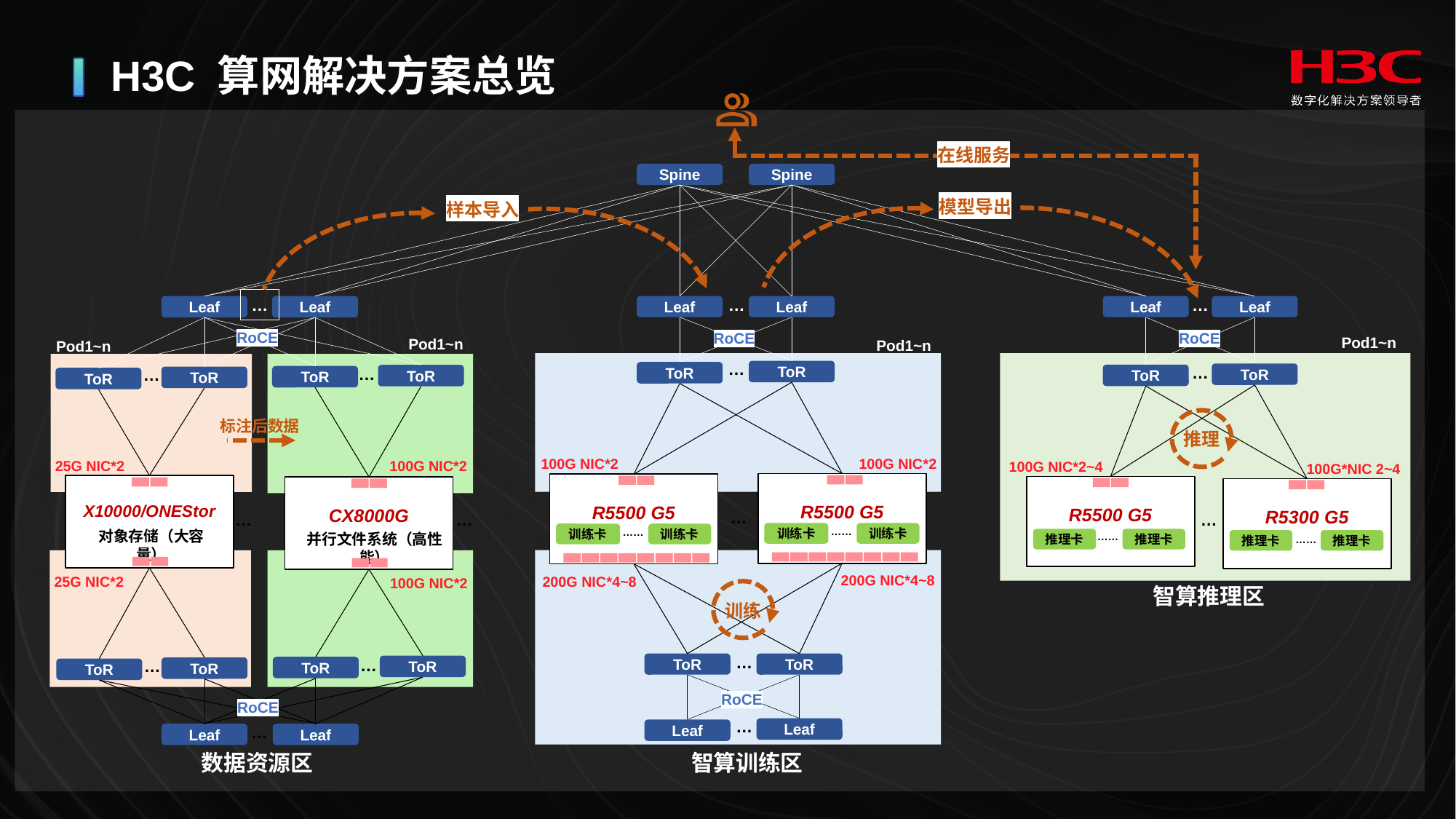

# H3C 算网解决方案总览

在线服务
Spine
Spine
模型导出
样本导入

…
…
…
Leaf
Leaf
Leaf
Leaf
Leaf
Leaf
RoCE
RoCE
RoCE
Pod1~n
Pod1~n
Pod1~n
Pod1~n

…

…
…
…
ToR
ToR
ToR
ToR
ToR
ToR
ToR
ToR
标注后数据

推理
100G NIC*2
100G NIC*2
25G NIC*2
100G NIC*2
100G NIC*2~4
100G*NIC 2~4

R5500 G5

R5500 G5

X10000/ONEStor

R5500 G5

CX8000G

R5300 G5

…
…
…
…
……
……
对象存储（大容量）
训练卡
训练卡
训练卡
训练卡
并行文件系统（高性能）
……
……
推理卡
推理卡
推理卡
推理卡

200G NIC*4~8
200G NIC*4~8
25G NIC*2
100G NIC*2
智算推理区

训练
…
…
…
ToR
ToR
ToR
ToR
ToR
ToR
RoCE
RoCE
…
…
Leaf
Leaf
Leaf
Leaf
数据资源区
智算训练区